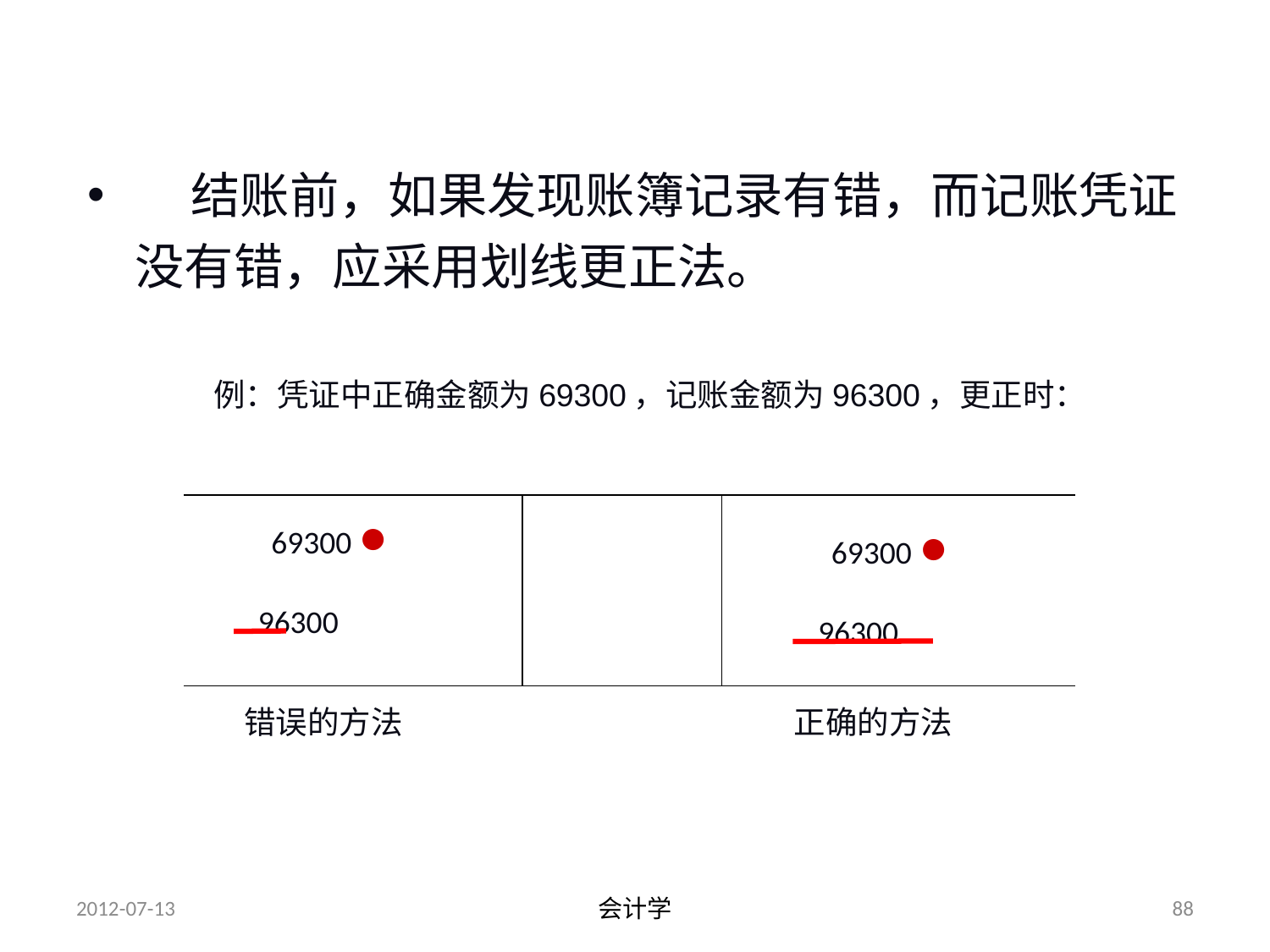

# 1.划线更正法（教材68页）
    结账前，如果发现账簿记录有错，而记账凭证没有错，应采用划线更正法。
例：凭证中正确金额为69300，记账金额为96300，更正时：
|  |  |  |
| --- | --- | --- |
|  |  |  |
69300 ●
69300 ●
96300
96300

错误的方法
正确的方法
2012-07-13
会计学
88